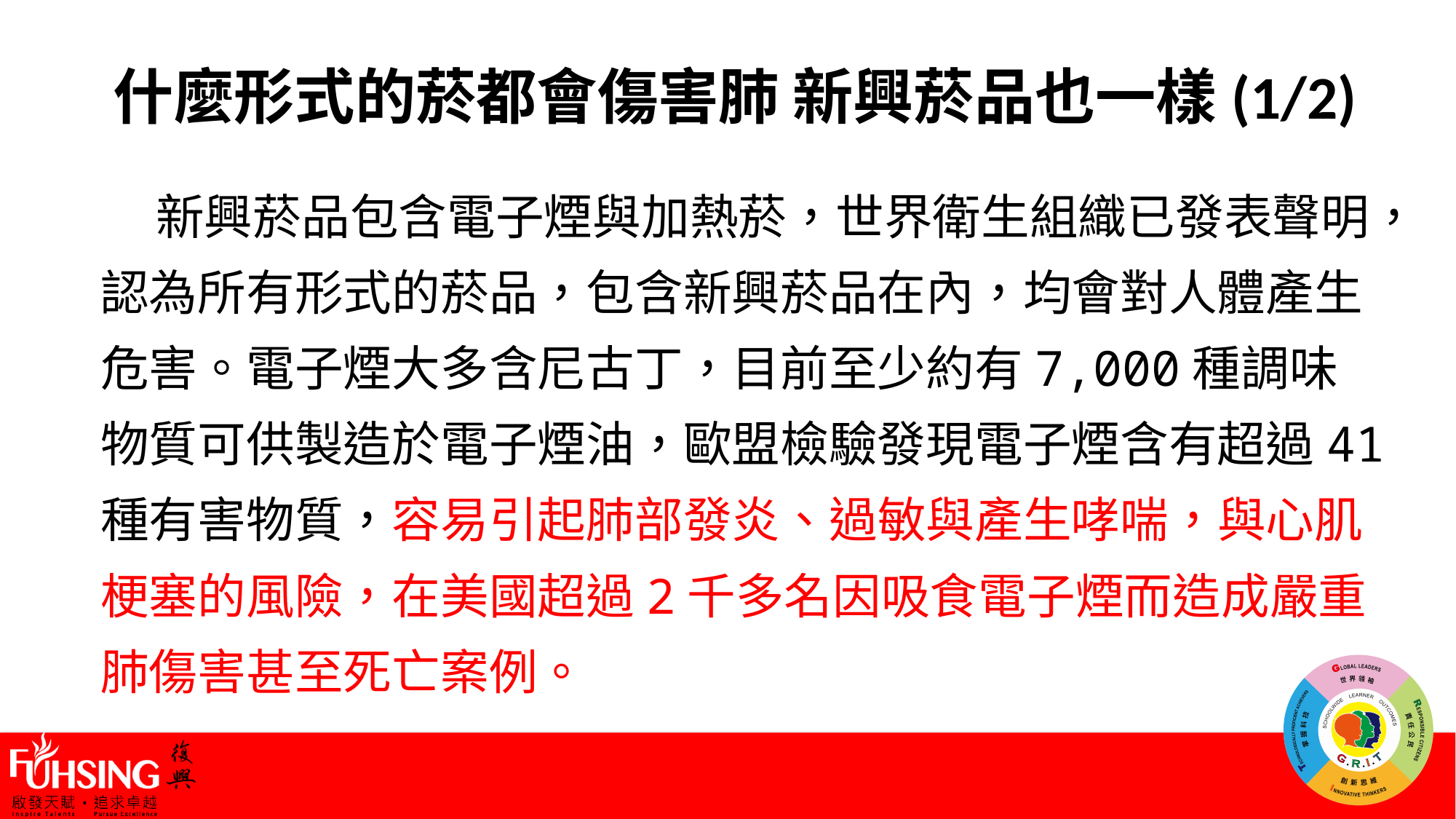

什麼形式的菸都會傷害肺 新興菸品也一樣(1/2)
    新興菸品包含電子煙與加熱菸，世界衛生組織已發表聲明，認為所有形式的菸品，包含新興菸品在內，均會對人體產生危害。電子煙大多含尼古丁，目前至少約有7,000種調味物質可供製造於電子煙油，歐盟檢驗發現電子煙含有超過41種有害物質，容易引起肺部發炎、過敏與產生哮喘，與心肌梗塞的風險，在美國超過2千多名因吸食電子煙而造成嚴重肺傷害甚至死亡案例。